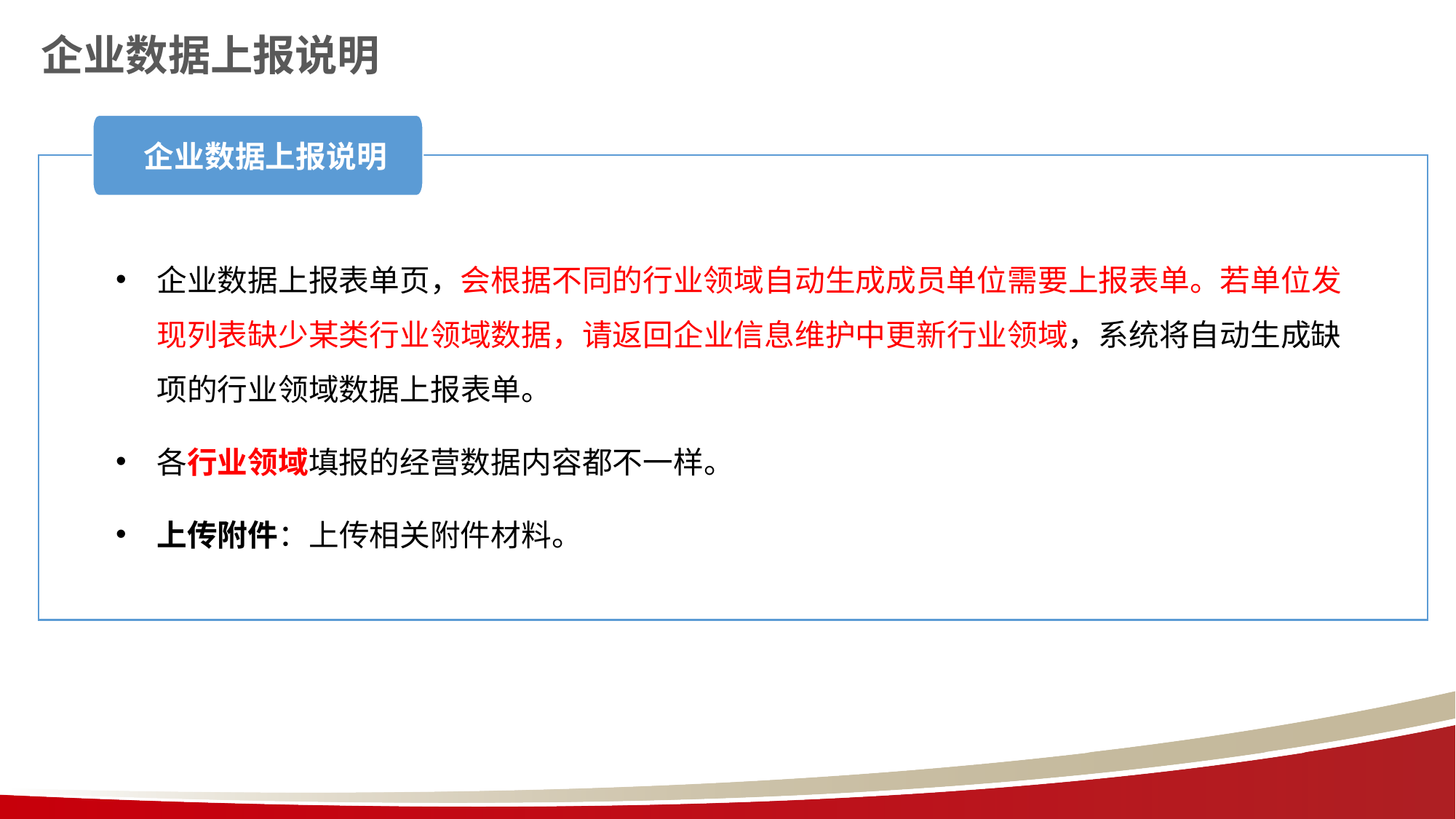

# 企业数据上报说明
  企业数据上报说明

企业数据上报表单页，会根据不同的行业领域自动生成成员单位需要上报表单。若单位发现列表缺少某类行业领域数据，请返回企业信息维护中更新行业领域，系统将自动生成缺项的行业领域数据上报表单。
各行业领域填报的经营数据内容都不一样。
上传附件：上传相关附件材料。